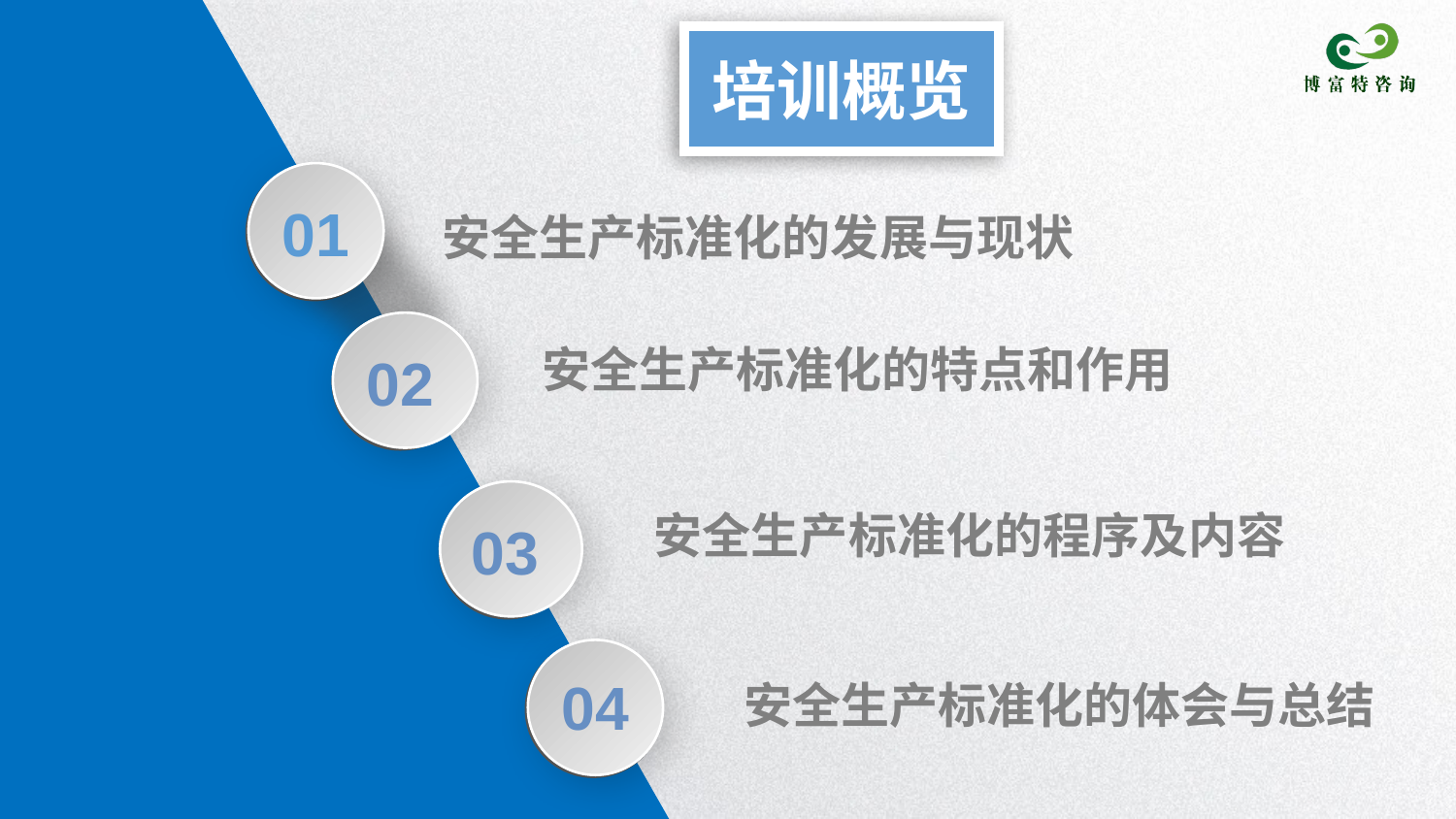

培训概览

01
01
安全生产标准化的发展与现状

02
安全生产标准化的特点和作用
02

03
安全生产标准化的程序及内容
03

04
04
安全生产标准化的体会与总结